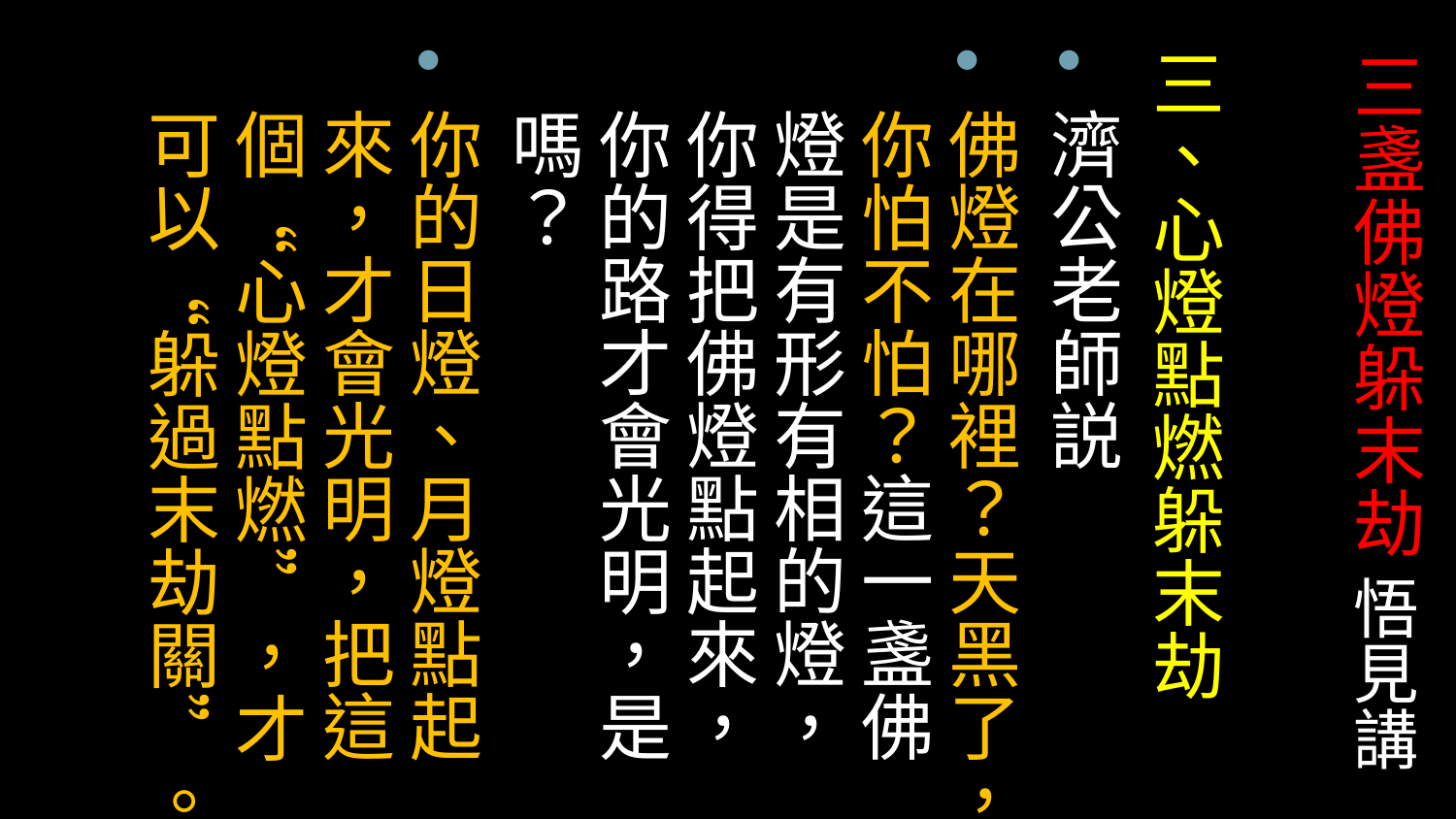

三、心燈點燃躲末劫
濟公老師説
佛燈在哪裡？天黑了，你怕不怕？這一盞佛燈是有形有相的燈，你得把佛燈點起來，你的路才會光明，是嗎？
你的日燈、月燈點起來，才會光明，把這個“心燈點燃”，才可以“躲過末劫關”。

# 三盞佛燈躲末劫 悟見講